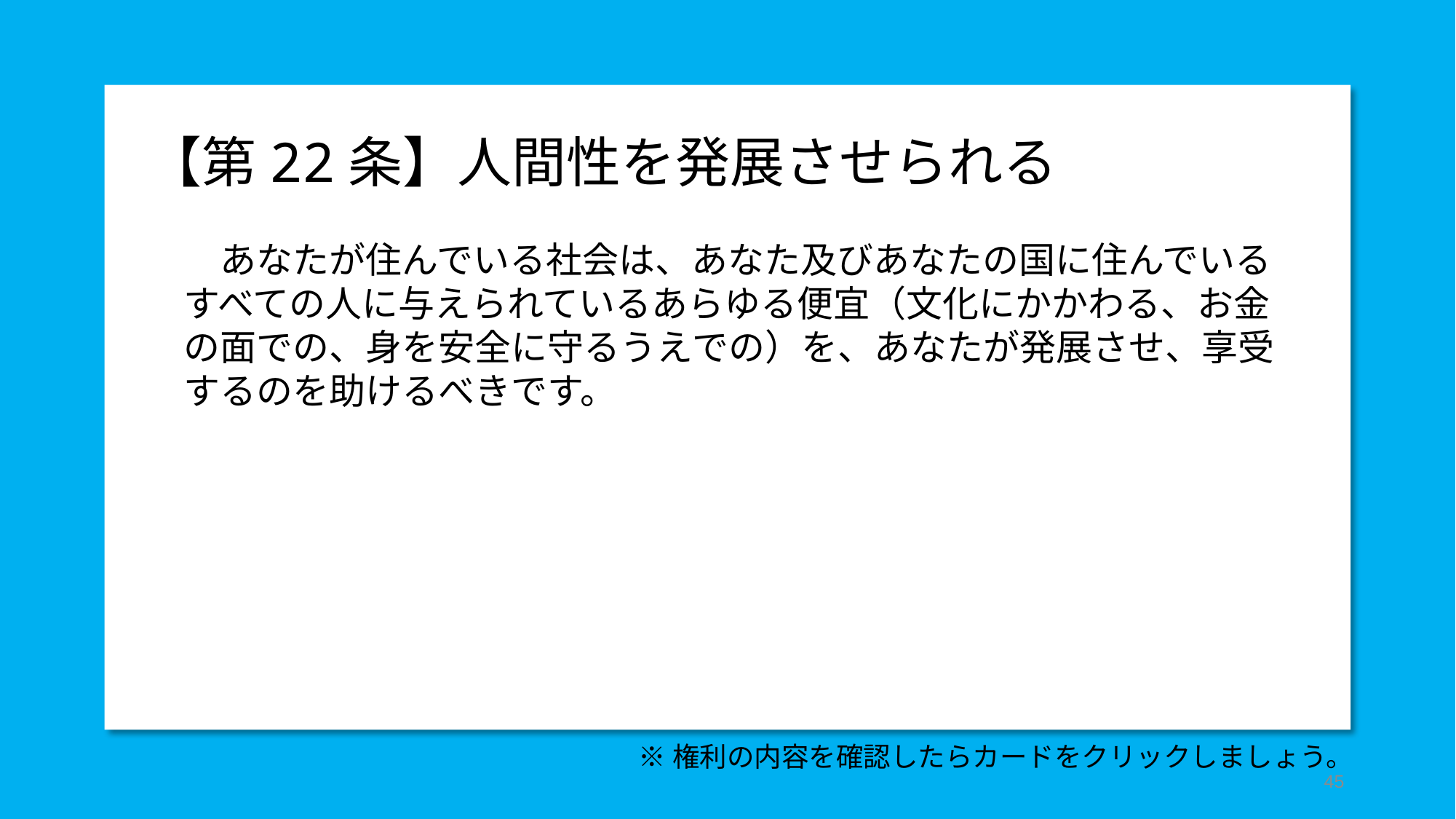

【第22条】人間性を発展させられる

　　あなたが住んでいる社会は、あなた及びあなたの国に住んでいる
　すべての人に与えられているあらゆる便宜（文化にかかわる、お金
　の面での、身を安全に守るうえでの）を、あなたが発展させ、享受
　するのを助けるべきです。
※権利の内容を確認したらカードをクリックしましょう。
45